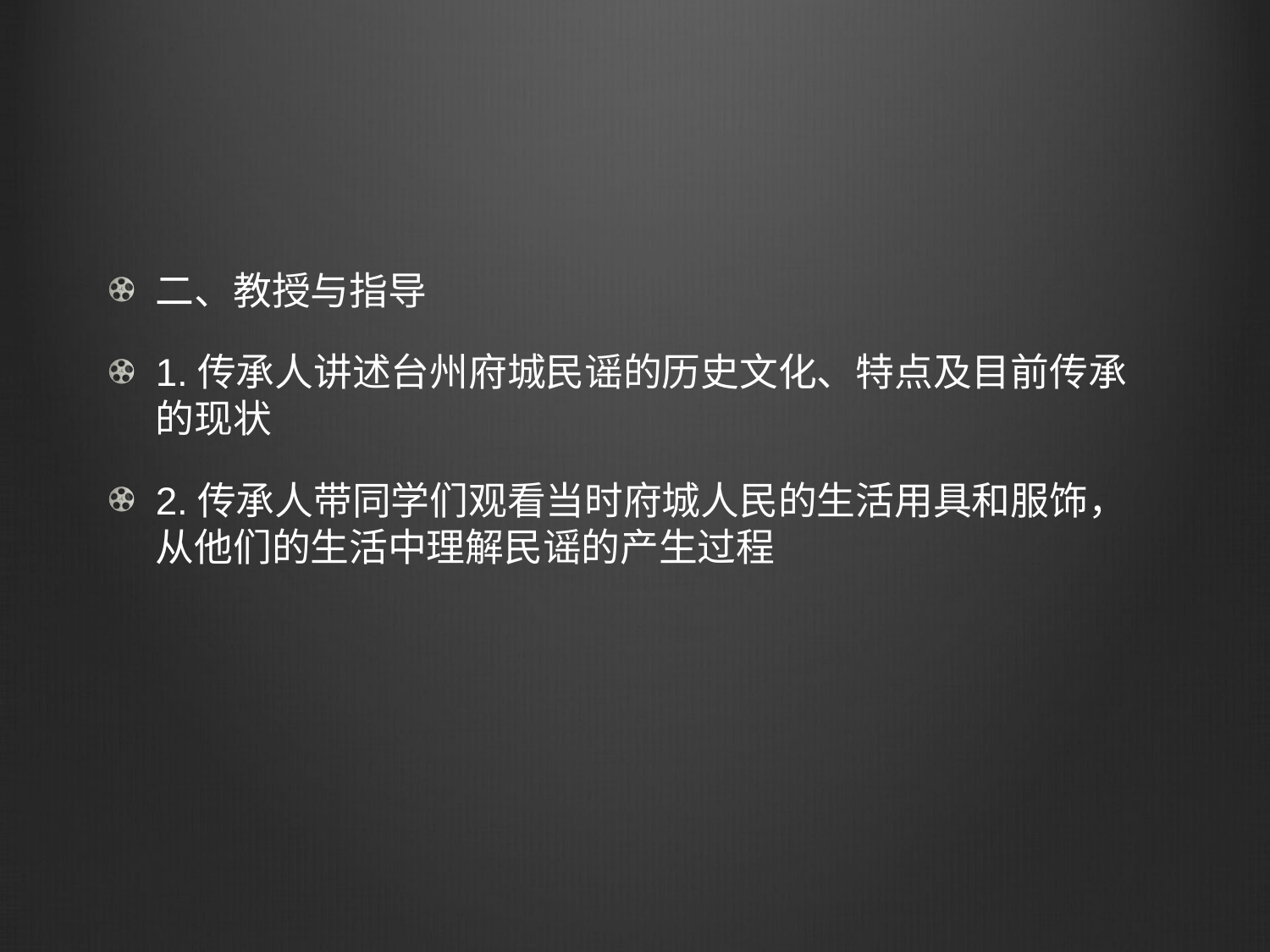

#
二、教授与指导
1.传承人讲述台州府城民谣的历史文化、特点及目前传承的现状
2.传承人带同学们观看当时府城人民的生活用具和服饰，从他们的生活中理解民谣的产生过程